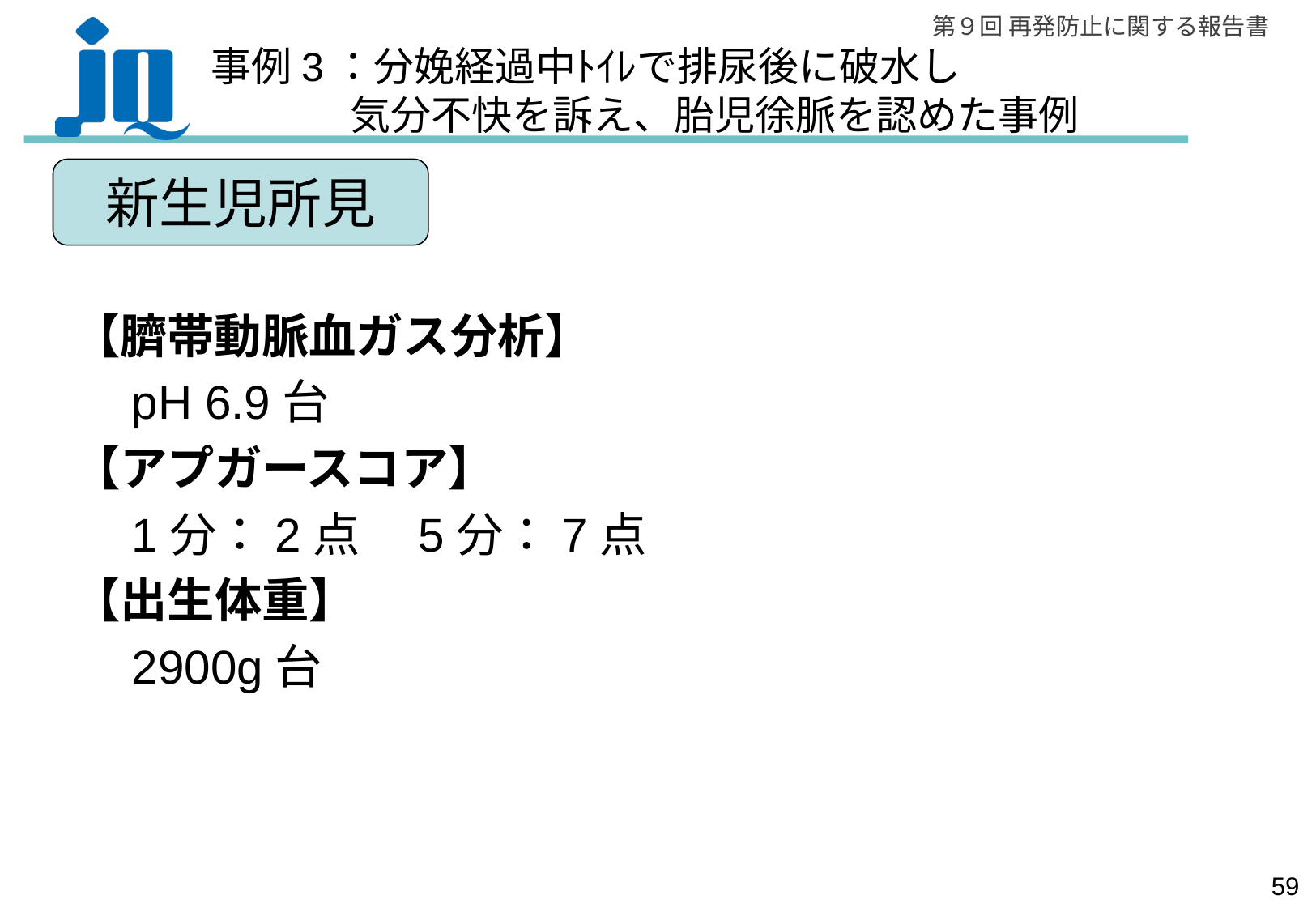

事例3：分娩経過中ﾄｲﾚで排尿後に破水し
　　　  気分不快を訴え、胎児徐脈を認めた事例
新生児所見
【臍帯動脈血ガス分析】
　pH 6.9台
【アプガースコア】
　1分：2点　5分：7点
【出生体重】
　2900g台
59